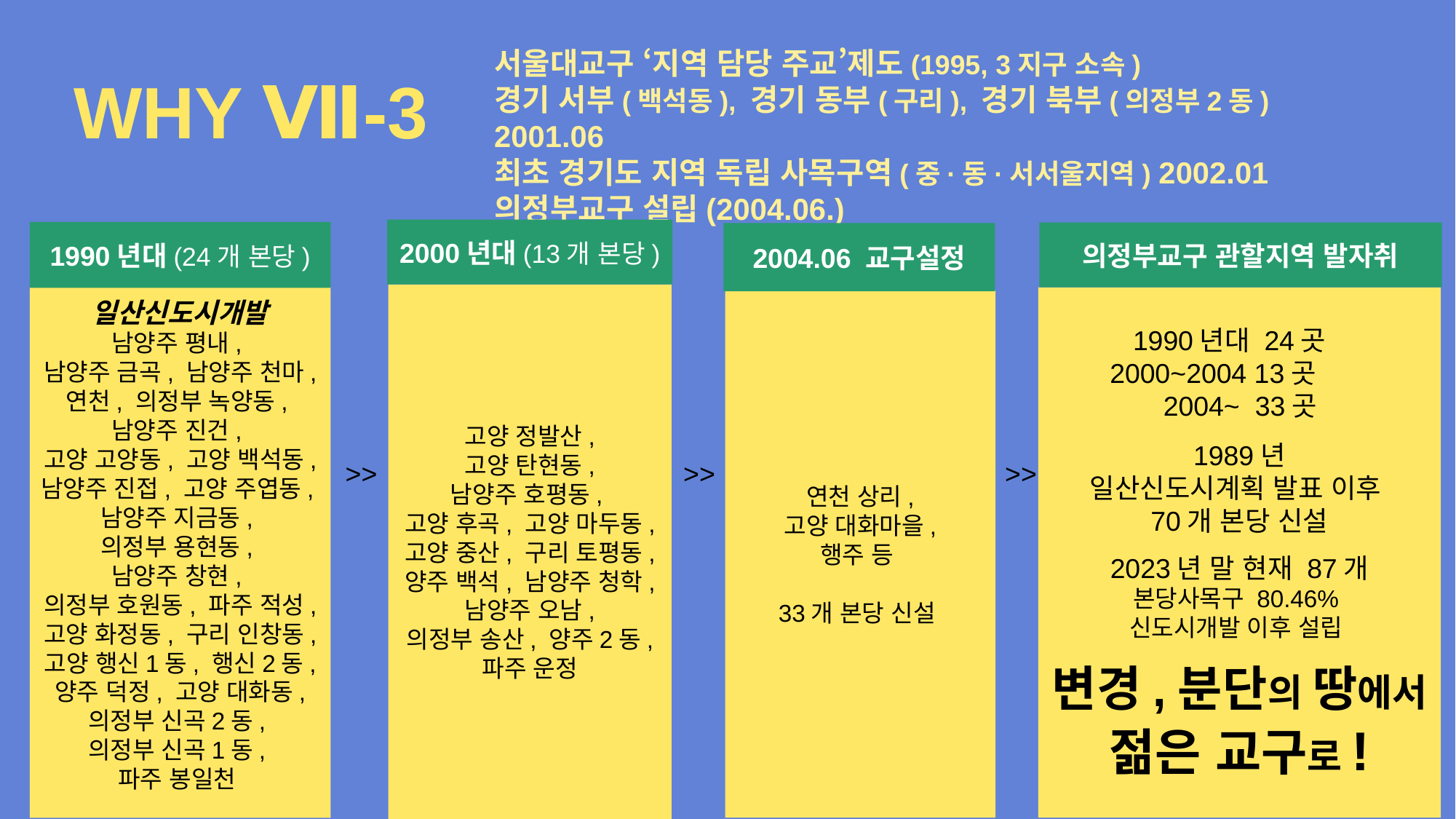

서울대교구 ‘지역 담당 주교’제도(1995, 3지구 소속)
경기 서부(백석동), 경기 동부(구리), 경기 북부(의정부2동) 2001.06
최초 경기도 지역 독립 사목구역(중·동·서서울지역) 2002.01
의정부교구 설립(2004.06.)
WHY Ⅶ-3
2000년대(13개 본당)
1990년대(24개 본당)
의정부교구 관할지역 발자취
2004.06 교구설정
고양 정발산,
고양 탄현동,
남양주 호평동,
고양 후곡, 고양 마두동, 고양 중산, 구리 토평동, 양주 백석, 남양주 청학, 남양주 오남,
의정부 송산, 양주2동,
파주 운정
일산신도시개발
남양주 평내,
남양주 금곡, 남양주 천마, 연천, 의정부 녹양동,
남양주 진건,
고양 고양동, 고양 백석동,
남양주 진접, 고양 주엽동,남양주 지금동,
의정부 용현동,
남양주 창현,
의정부 호원동, 파주 적성, 고양 화정동, 구리 인창동, 고양 행신1동, 행신2동, 양주 덕정, 고양 대화동, 의정부 신곡2동,
의정부 신곡1동,
파주 봉일천

           1990년대 24곳
        2000~2004 13곳
               2004~  33곳

1989년
일산신도시계획 발표 이후
70개 본당 신설

2023년 말 현재 87개
본당사목구 80.46%
신도시개발 이후 설립

변경,분단의 땅에서
젊은 교구로!
연천 상리,
고양 대화마을,
행주 등

33개 본당 신설
>>
>>
>>